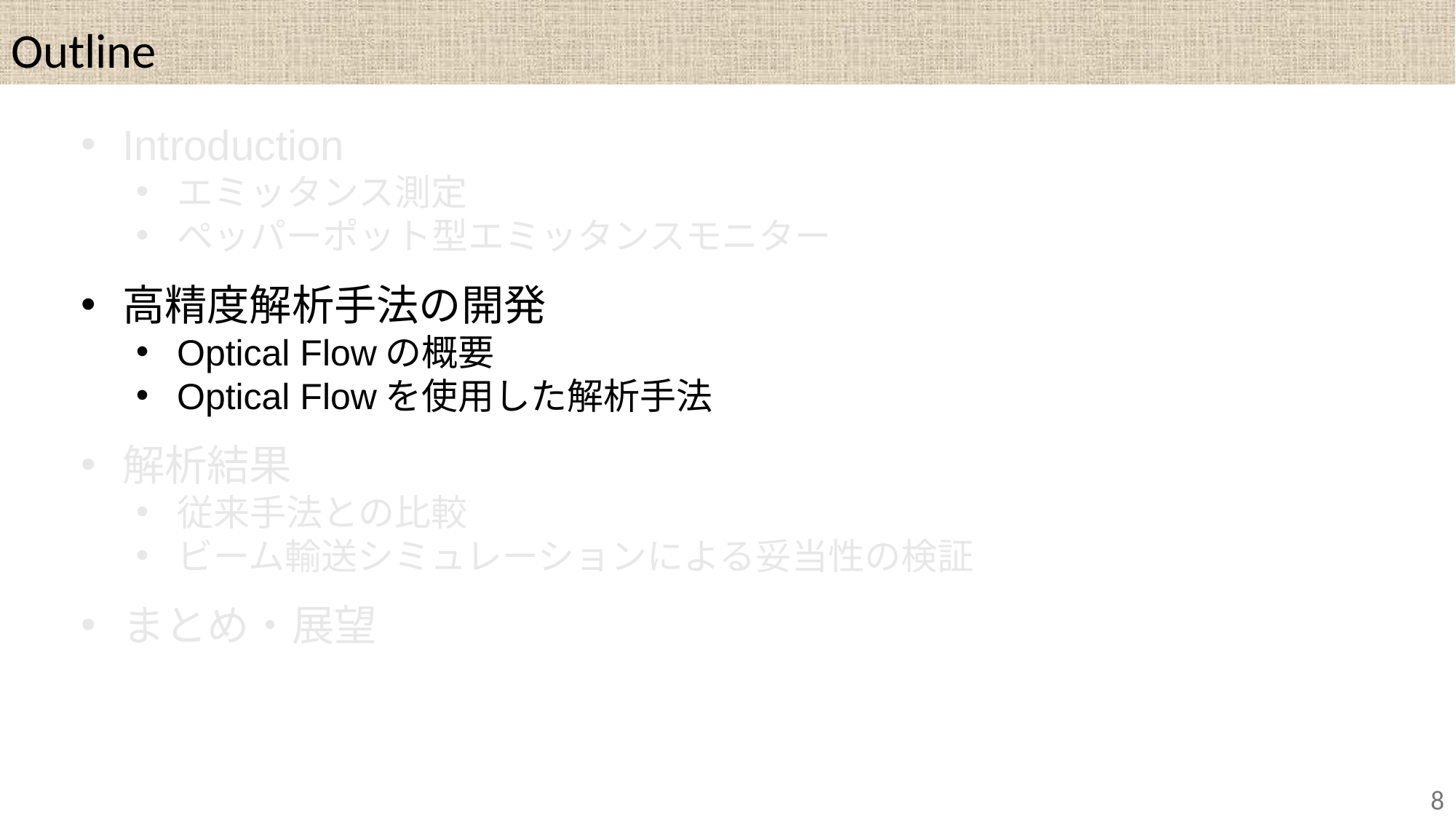

Outline
Introduction
エミッタンス測定
ペッパーポット型エミッタンスモニター

高精度解析手法の開発
Optical Flowの概要
Optical Flowを使用した解析手法

解析結果
従来手法との比較
ビーム輸送シミュレーションによる妥当性の検証

まとめ・展望
8